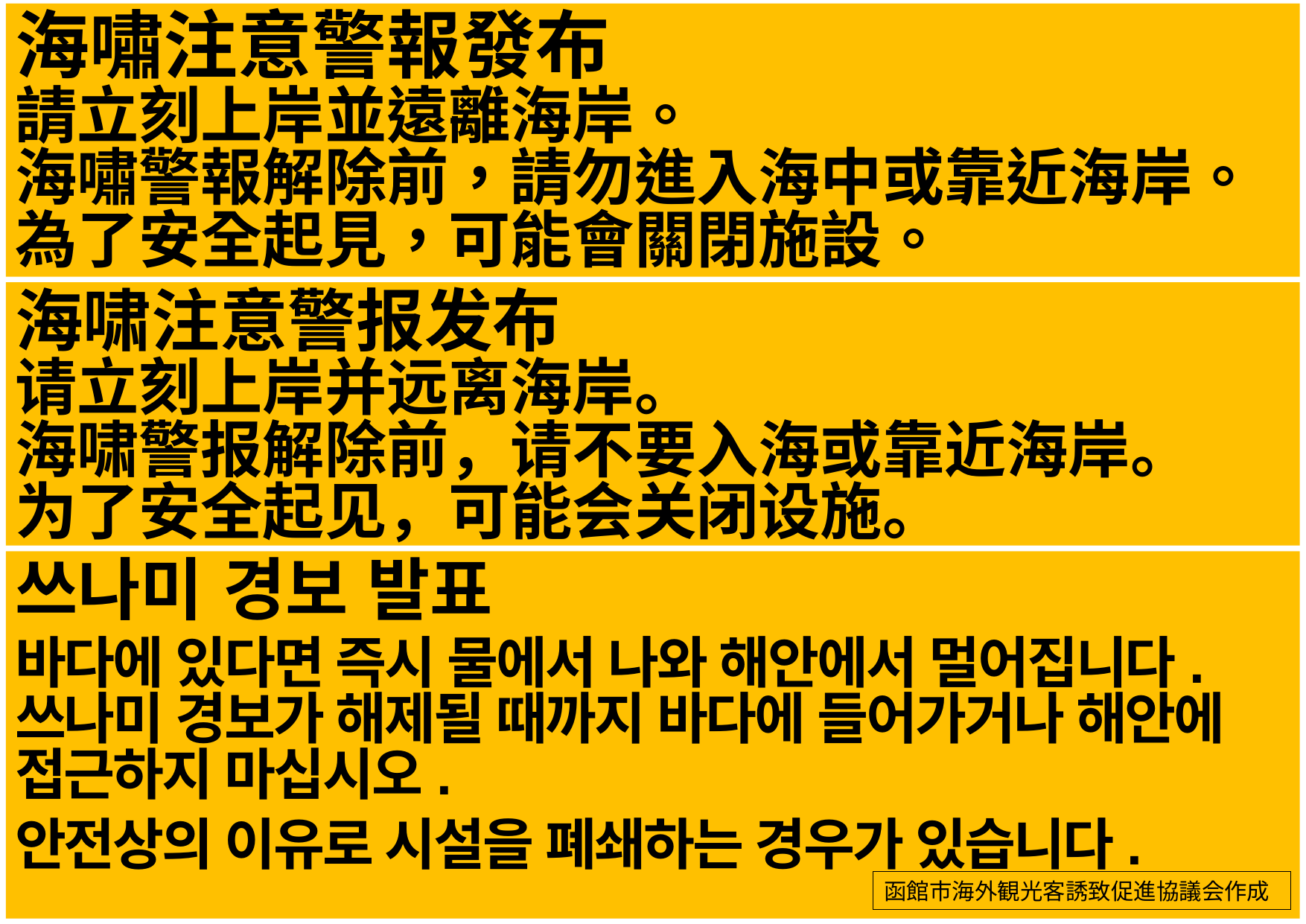

海嘯注意警報發布
請立刻上岸並遠離海岸。
海嘯警報解除前，請勿進入海中或靠近海岸。
為了安全起見，可能會關閉施設。
海啸注意警报发布
请立刻上岸并远离海岸。
海啸警报解除前，请不要入海或靠近海岸。
为了安全起见，可能会关闭设施。
쓰나미 경보 발표
바다에 있다면 즉시 물에서 나와 해안에서 멀어집니다. 쓰나미 경보가 해제될 때까지 바다에 들어가거나 해안에 접근하지 마십시오.
안전상의 이유로 시설을 폐쇄하는 경우가 있습니다.
函館市海外観光客誘致促進協議会作成